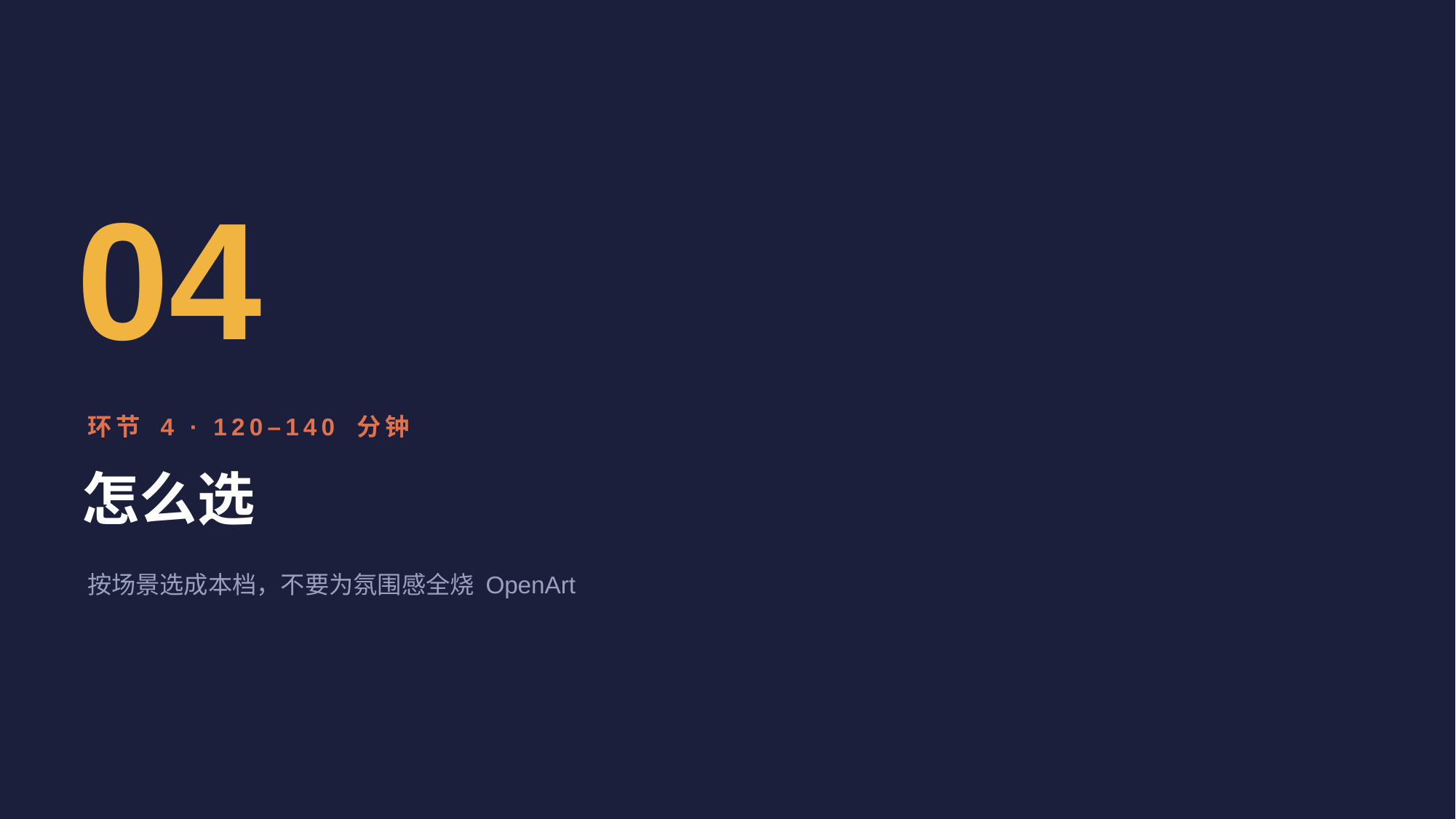

04
环节 4 · 120–140 分钟
怎么选
按场景选成本档，不要为氛围感全烧 OpenArt